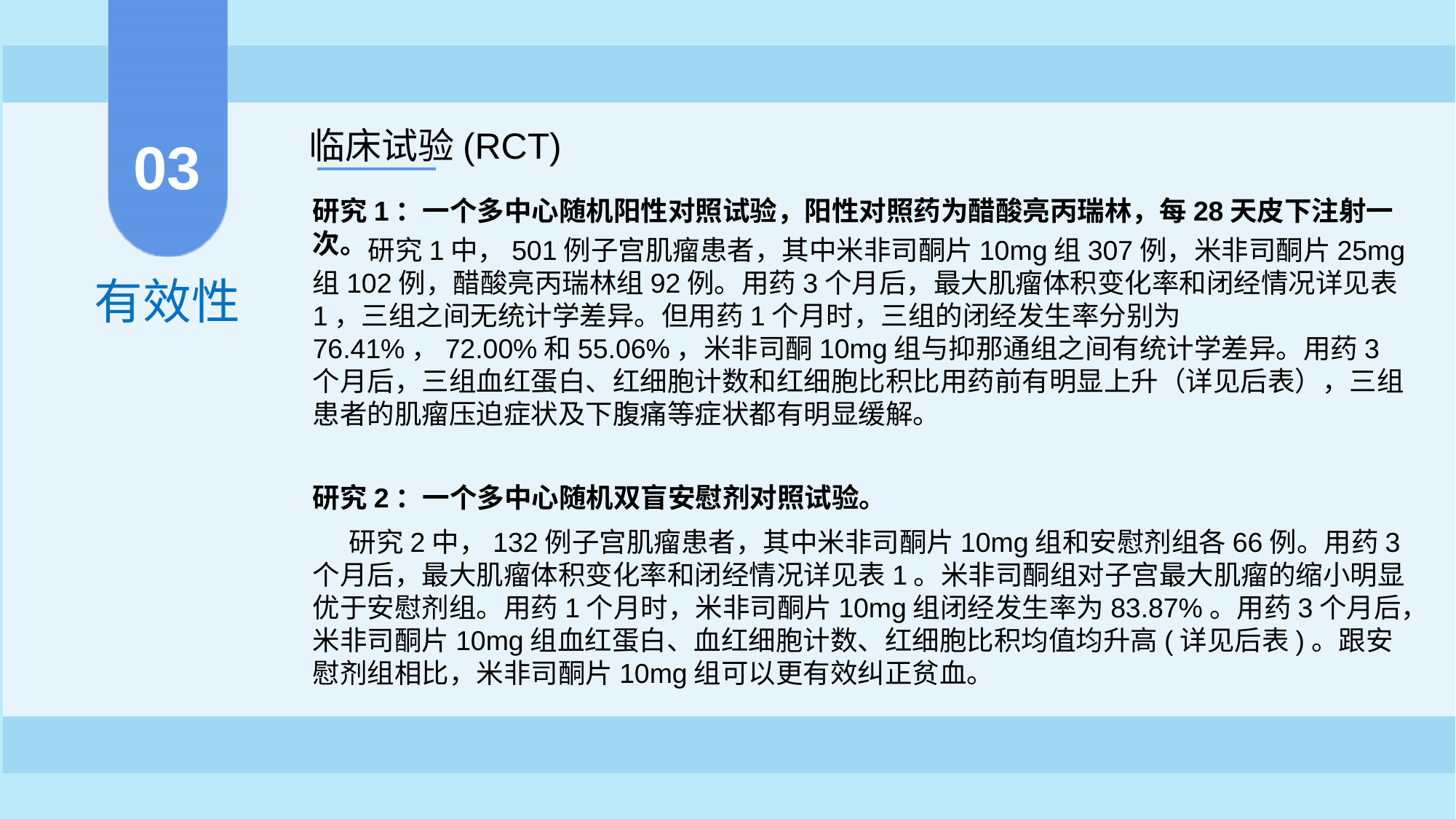

临床试验(RCT)
03
研究1：一个多中心随机阳性对照试验，阳性对照药为醋酸亮丙瑞林，每28天皮下注射一次。

  研究1中，501例子宫肌瘤患者，其中米非司酮片10mg组307例，米非司酮片25mg组102例，醋酸亮丙瑞林组92例。用药3个月后，最大肌瘤体积变化率和闭经情况详见表1，三组之间无统计学差异。但用药1个月时，三组的闭经发生率分别为76.41%，72.00%和55.06%，米非司酮10mg组与抑那通组之间有统计学差异。用药3个月后，三组血红蛋白、红细胞计数和红细胞比积比用药前有明显上升（详见后表），三组患者的肌瘤压迫症状及下腹痛等症状都有明显缓解。
有效性
研究2：一个多中心随机双盲安慰剂对照试验。
研究2中，132例子宫肌瘤患者，其中米非司酮片10mg组和安慰剂组各66例。用药3个月后，最大肌瘤体积变化率和闭经情况详见表1。米非司酮组对子宫最大肌瘤的缩小明显优于安慰剂组。用药1个月时，米非司酮片10mg组闭经发生率为83.87%。用药3个月后，米非司酮片10mg组血红蛋白、血红细胞计数、红细胞比积均值均升高(详见后表)。跟安慰剂组相比，米非司酮片10mg组可以更有效纠正贫血。